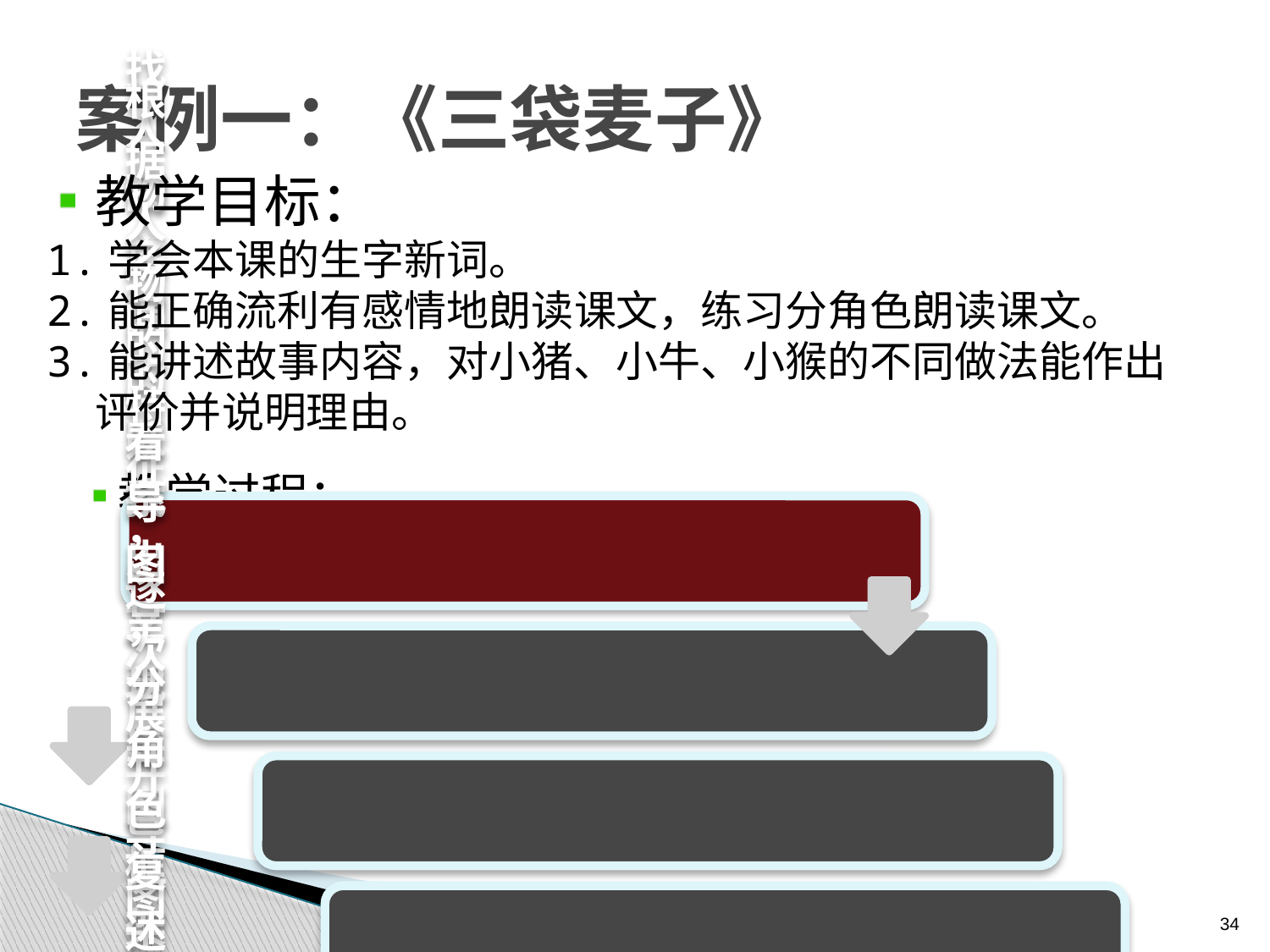

# 案例一：《三袋麦子》
教学目标：
1.学会本课的生字新词。
2.能正确流利有感情地朗读课文，练习分角色朗读课文。
3.能讲述故事内容，对小猪、小牛、小猴的不同做法能作出评价并说明理由。
教学过程：

34